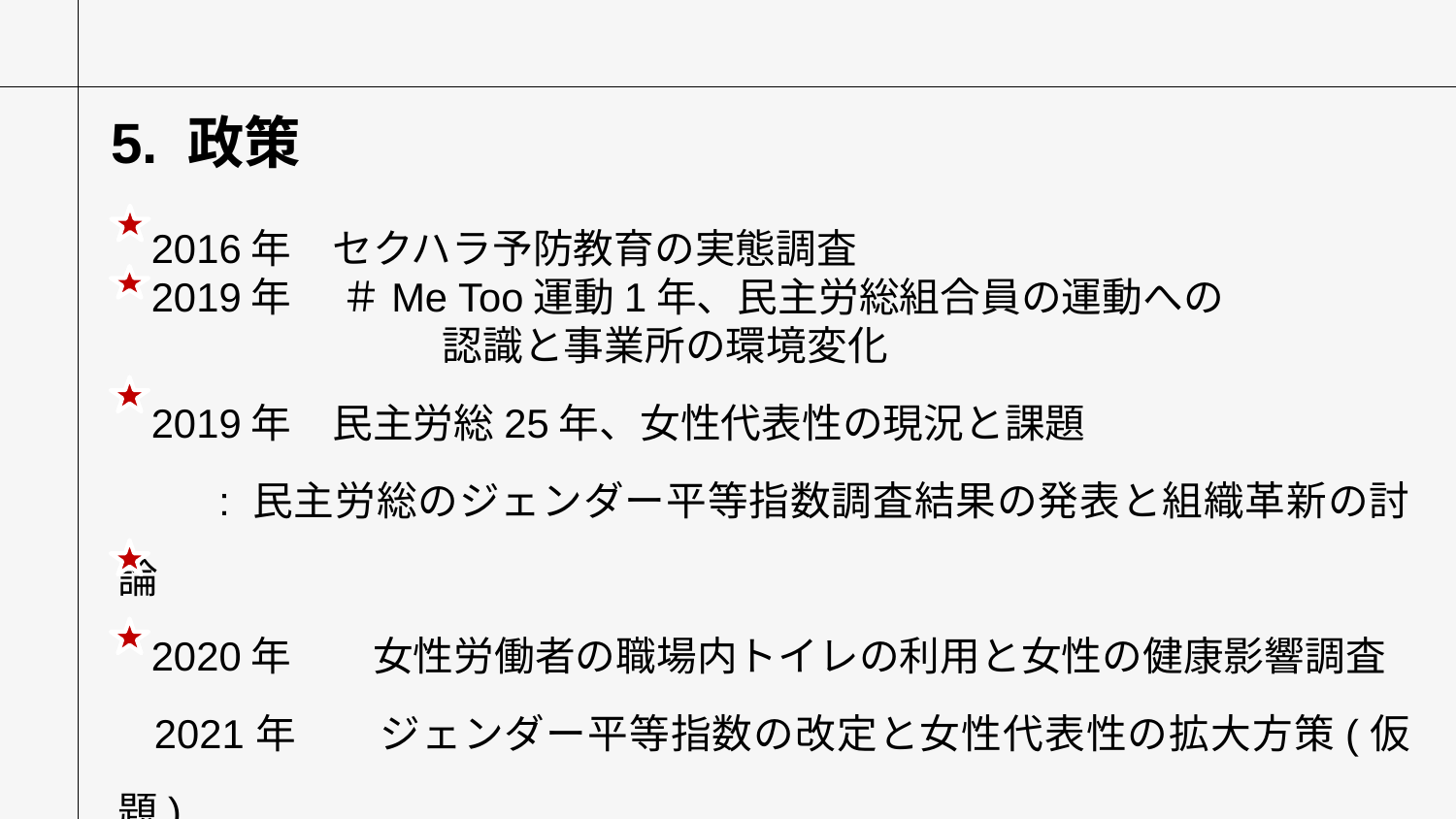

5. 政策
   2016年　セクハラ予防教育の実態調査
   2019年　 ＃Me Too運動1年、民主労総組合員の運動への
　　　　　　　　認識と事業所の環境変化
   2019年　民主労総25年、女性代表性の現況と課題
    　: 民主労総のジェンダー平等指数調査結果の発表と組織革新の討論
   2020年　　女性労働者の職場内トイレの利用と女性の健康影響調査
   2021年　　ジェンダー平等指数の改定と女性代表性の拡大方策(仮題)